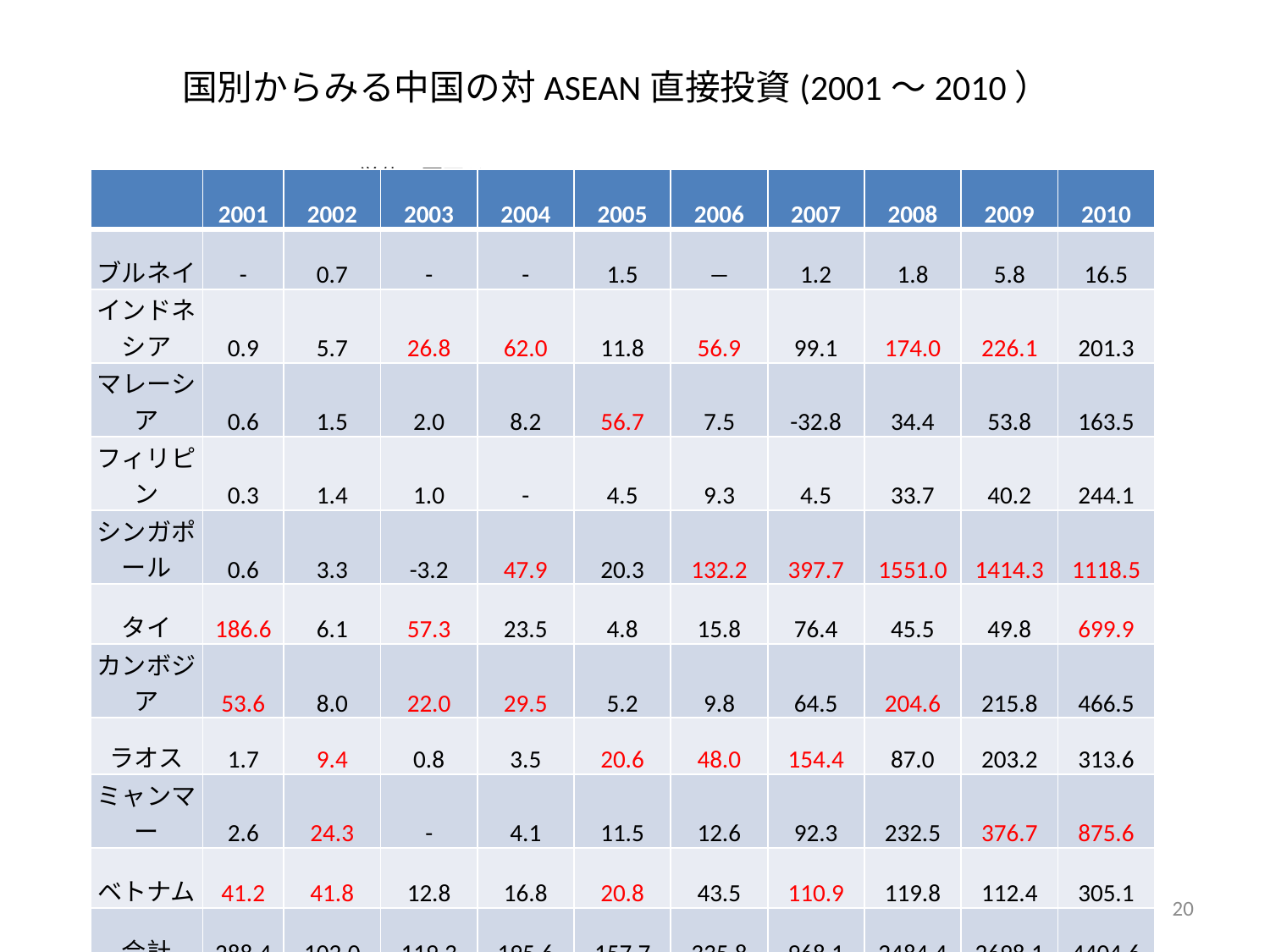

# 国別からみる中国の対ASEAN直接投資(2001〜2010） 　　　　　　　　　　　　　　　　　　　　　　　　　　　　　　　　　　　　　　　単位：百万ドル
|  | 2001 | 2002 | 2003 | 2004 | 2005 | 2006 | 2007 | 2008 | 2009 | 2010 |
| --- | --- | --- | --- | --- | --- | --- | --- | --- | --- | --- |
| ブルネイ | - | 0.7 | - | - | 1.5 | ― | 1.2 | 1.8 | 5.8 | 16.5 |
| インドネシア | 0.9 | 5.7 | 26.8 | 62.0 | 11.8 | 56.9 | 99.1 | 174.0 | 226.1 | 201.3 |
| マレーシア | 0.6 | 1.5 | 2.0 | 8.2 | 56.7 | 7.5 | -32.8 | 34.4 | 53.8 | 163.5 |
| フィリピン | 0.3 | 1.4 | 1.0 | - | 4.5 | 9.3 | 4.5 | 33.7 | 40.2 | 244.1 |
| シンガポール | 0.6 | 3.3 | -3.2 | 47.9 | 20.3 | 132.2 | 397.7 | 1551.0 | 1414.3 | 1118.5 |
| タイ | 186.6 | 6.1 | 57.3 | 23.5 | 4.8 | 15.8 | 76.4 | 45.5 | 49.8 | 699.9 |
| カンボジア | 53.6 | 8.0 | 22.0 | 29.5 | 5.2 | 9.8 | 64.5 | 204.6 | 215.8 | 466.5 |
| ラオス | 1.7 | 9.4 | 0.8 | 3.5 | 20.6 | 48.0 | 154.4 | 87.0 | 203.2 | 313.6 |
| ミャンマー | 2.6 | 24.3 | - | 4.1 | 11.5 | 12.6 | 92.3 | 232.5 | 376.7 | 875.6 |
| ベトナム | 41.2 | 41.8 | 12.8 | 16.8 | 20.8 | 43.5 | 110.9 | 119.8 | 112.4 | 305.1 |
| 合計 | 288.4 | 102.0 | 119.3 | 195.6 | 157.7 | 335.8 | 968.1 | 2484.4 | 2698.1 | 4404.6 |
20